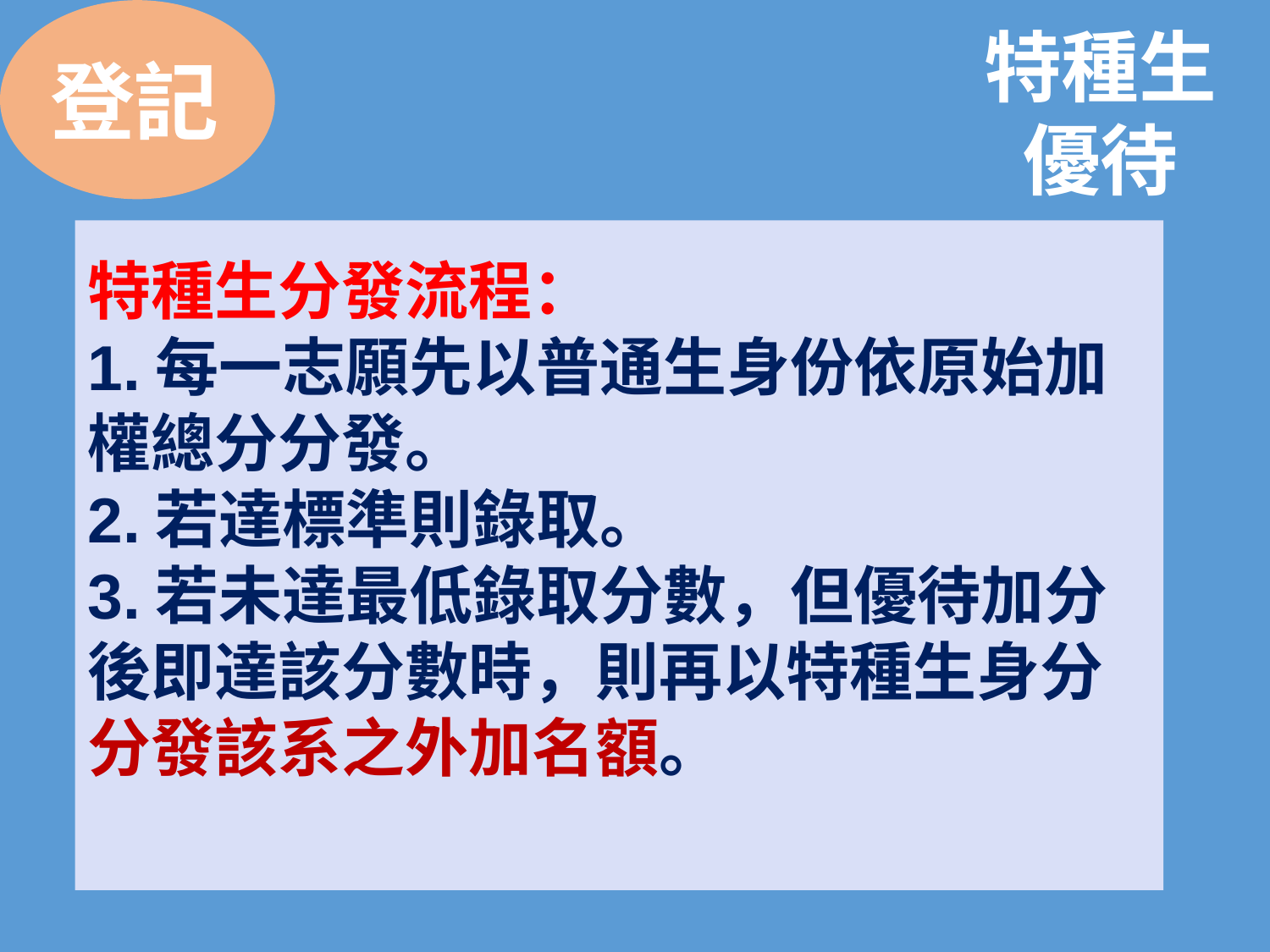

特種生
優待
登記

特種生分發流程：
1.每一志願先以普通生身份依原始加權總分分發。
2.若達標準則錄取。
3.若未達最低錄取分數，但優待加分後即達該分數時，則再以特種生身分分發該系之外加名額。